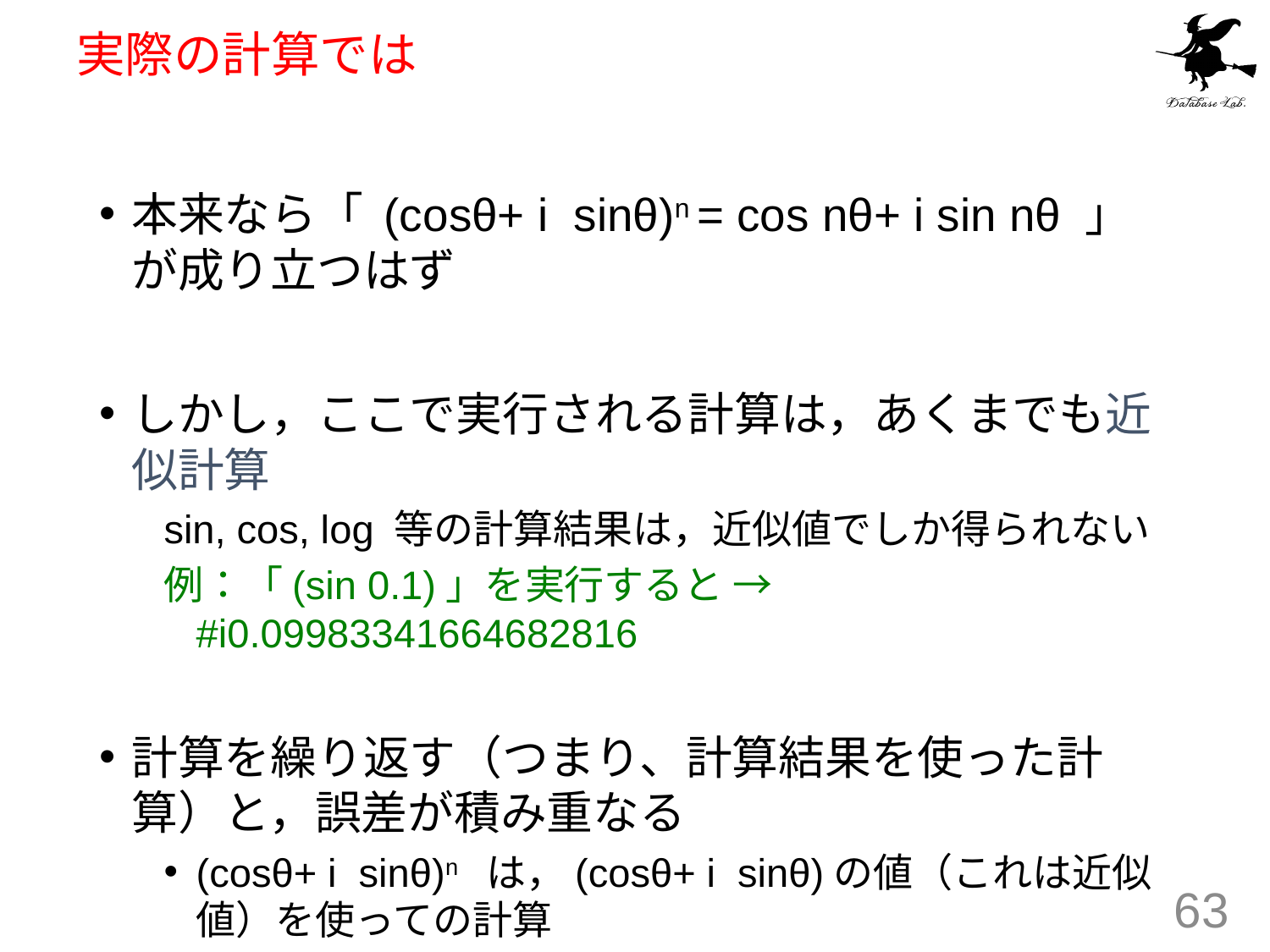

# 実際の計算では
本来なら「 (cosθ+ i  sinθ)n = cos nθ+ i sin nθ 」が成り立つはず

しかし，ここで実行される計算は，あくまでも近似計算
sin, cos, log 等の計算結果は，近似値でしか得られない
例：「(sin 0.1)」を実行すると → #i0.09983341664682816

計算を繰り返す（つまり、計算結果を使った計算）と，誤差が積み重なる
(cosθ+ i  sinθ)n　は，(cosθ+ i  sinθ)の値（これは近似値）を使っての計算
63